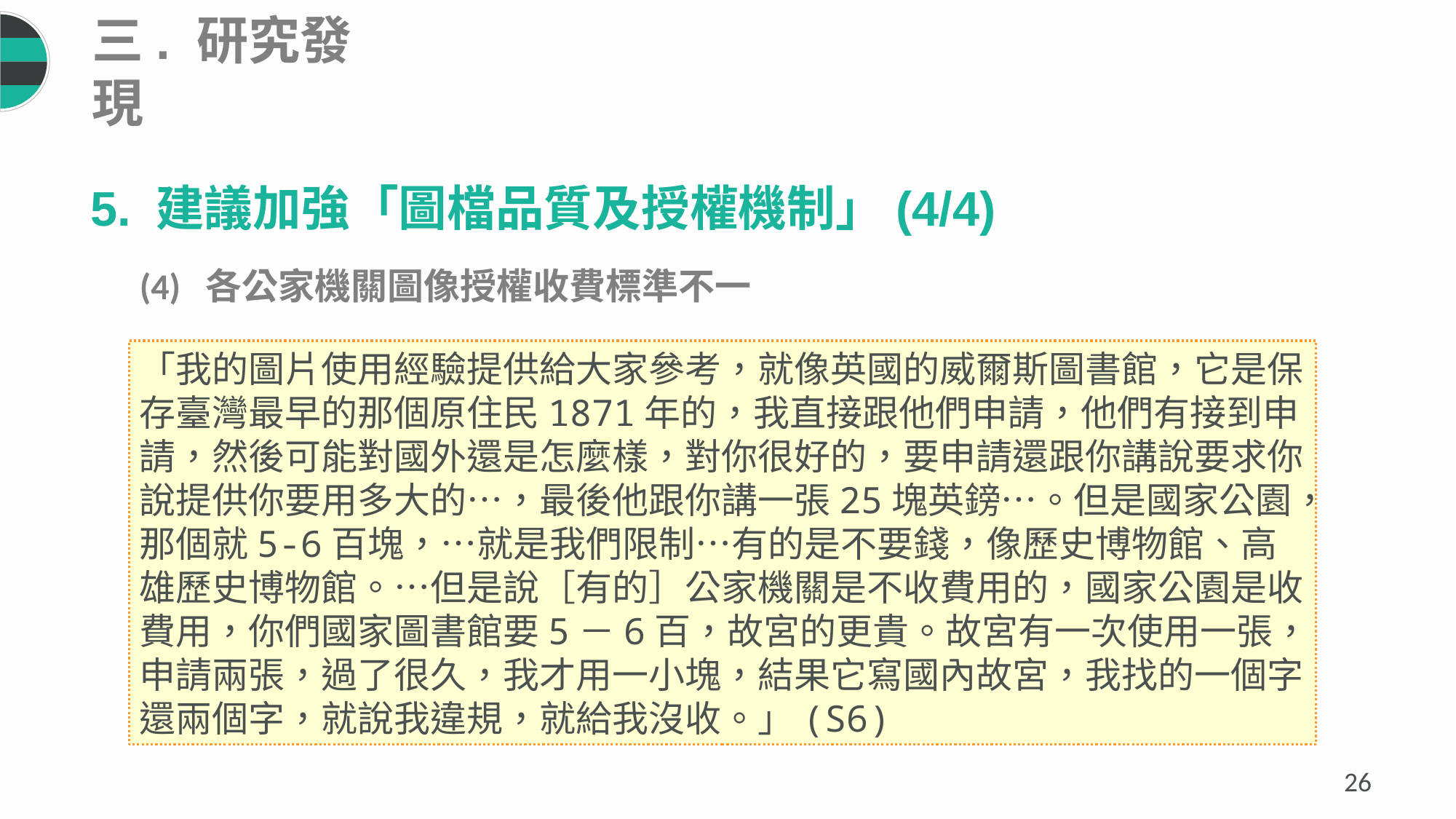

三. 研究發現
5. 建議加強「圖檔品質及授權機制」(4/4)
(4)  各公家機關圖像授權收費標準不一
「我的圖片使用經驗提供給大家參考，就像英國的威爾斯圖書館，它是保存臺灣最早的那個原住民1871年的，我直接跟他們申請，他們有接到申請，然後可能對國外還是怎麼樣，對你很好的，要申請還跟你講說要求你說提供你要用多大的…，最後他跟你講一張25塊英鎊…。但是國家公園，那個就5-6百塊，…就是我們限制…有的是不要錢，像歷史博物館、高雄歷史博物館。…但是說［有的］公家機關是不收費用的，國家公園是收費用，你們國家圖書館要5－6百，故宮的更貴。故宮有一次使用一張，申請兩張，過了很久，我才用一小塊，結果它寫國內故宮，我找的一個字還兩個字，就說我違規，就給我沒收。」(S6)
26